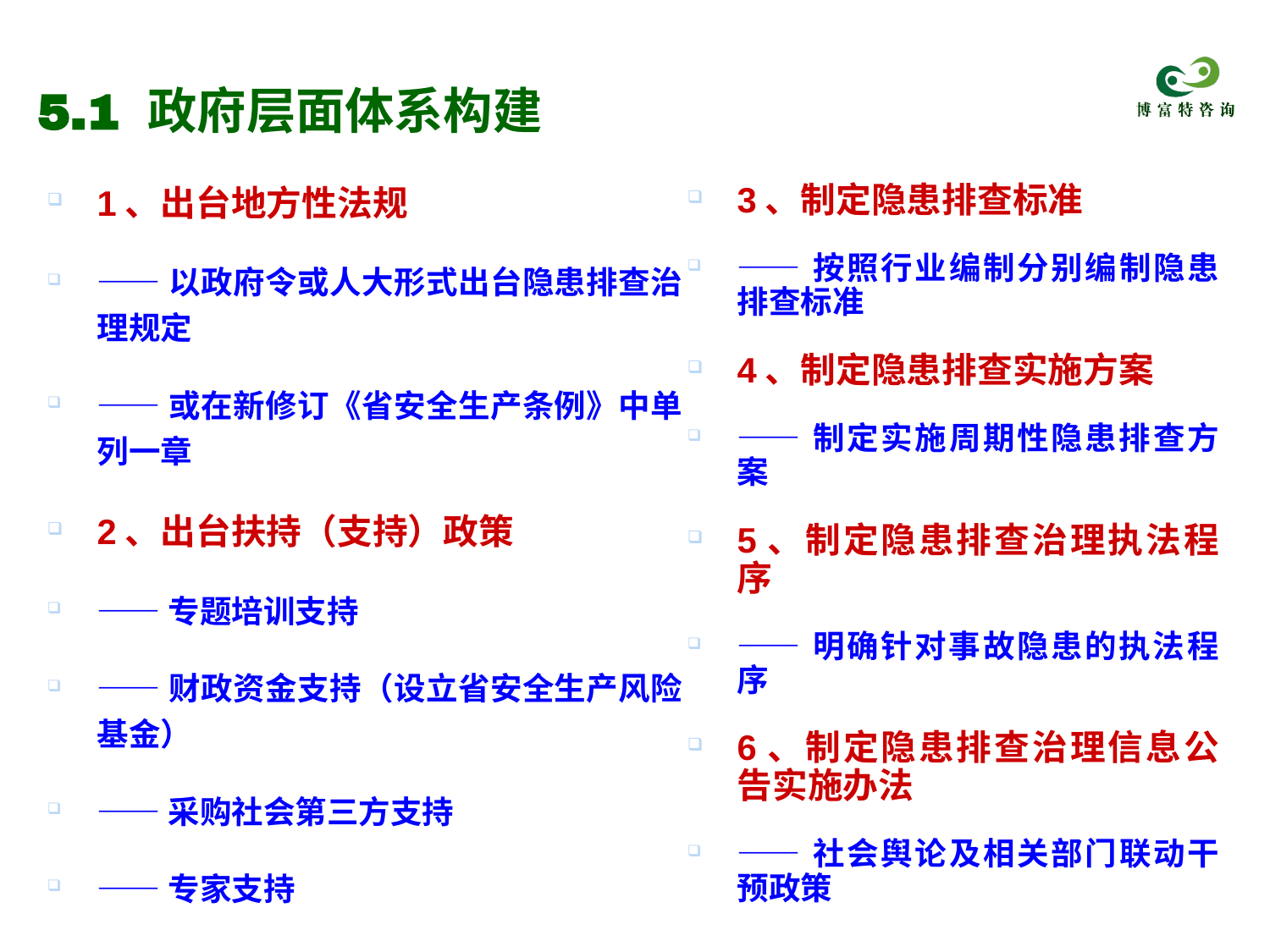

# 5.1 政府层面体系构建
1、出台地方性法规
——以政府令或人大形式出台隐患排查治理规定
——或在新修订《省安全生产条例》中单列一章
2、出台扶持（支持）政策
——专题培训支持
——财政资金支持（设立省安全生产风险基金）
——采购社会第三方支持
——专家支持

3、制定隐患排查标准
——按照行业编制分别编制隐患排查标准
4、制定隐患排查实施方案
——制定实施周期性隐患排查方案
5、制定隐患排查治理执法程序
——明确针对事故隐患的执法程序
6、制定隐患排查治理信息公告实施办法
——社会舆论及相关部门联动干预政策